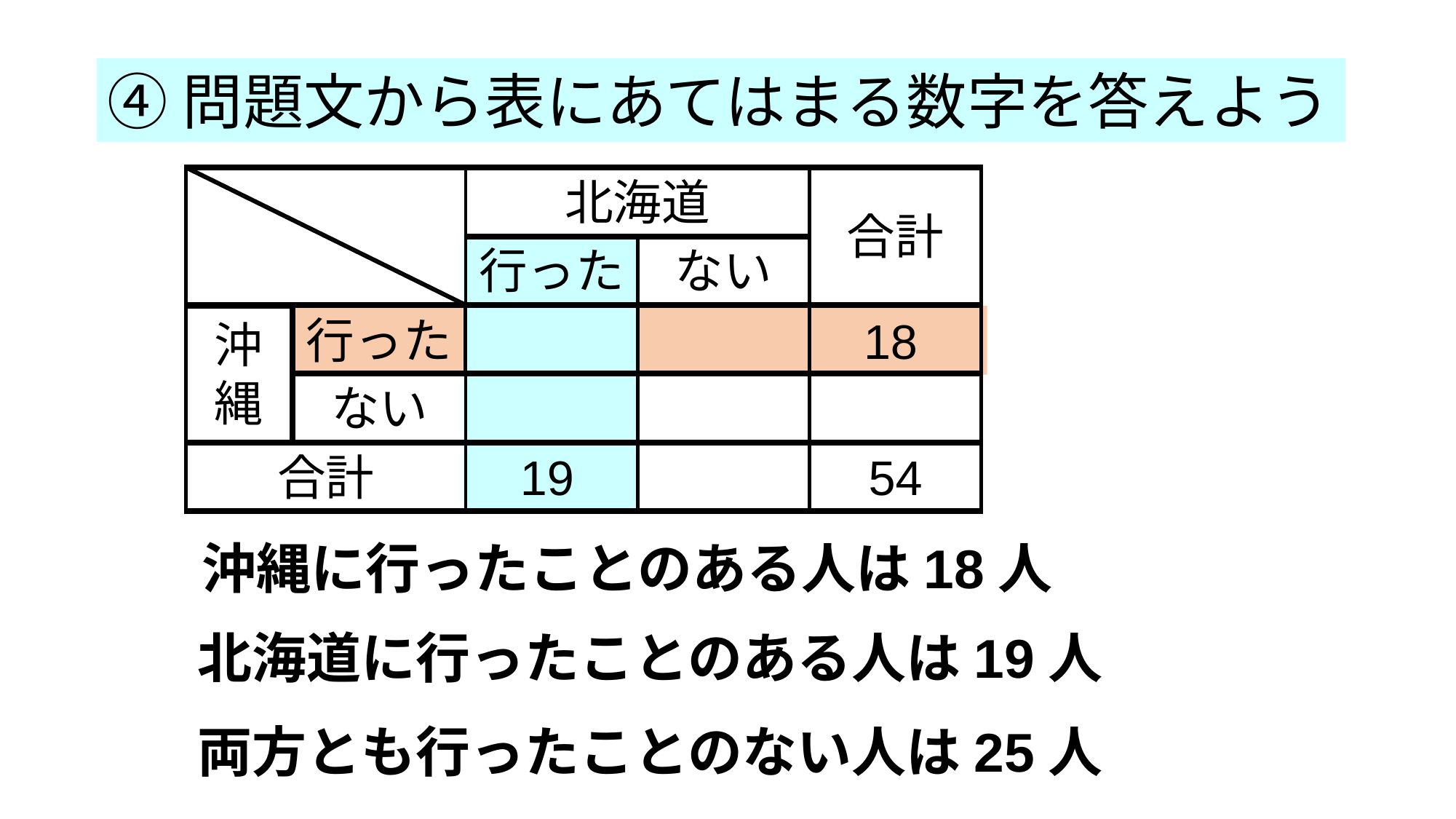

④問題文から表にあてはまる数字を答えよう

北海道
合計
行った
ない

沖縄

ない

合計
54

行った
18

19
沖縄に行ったことのある人は18人
北海道に行ったことのある人は19人
両方とも行ったことのない人は25人